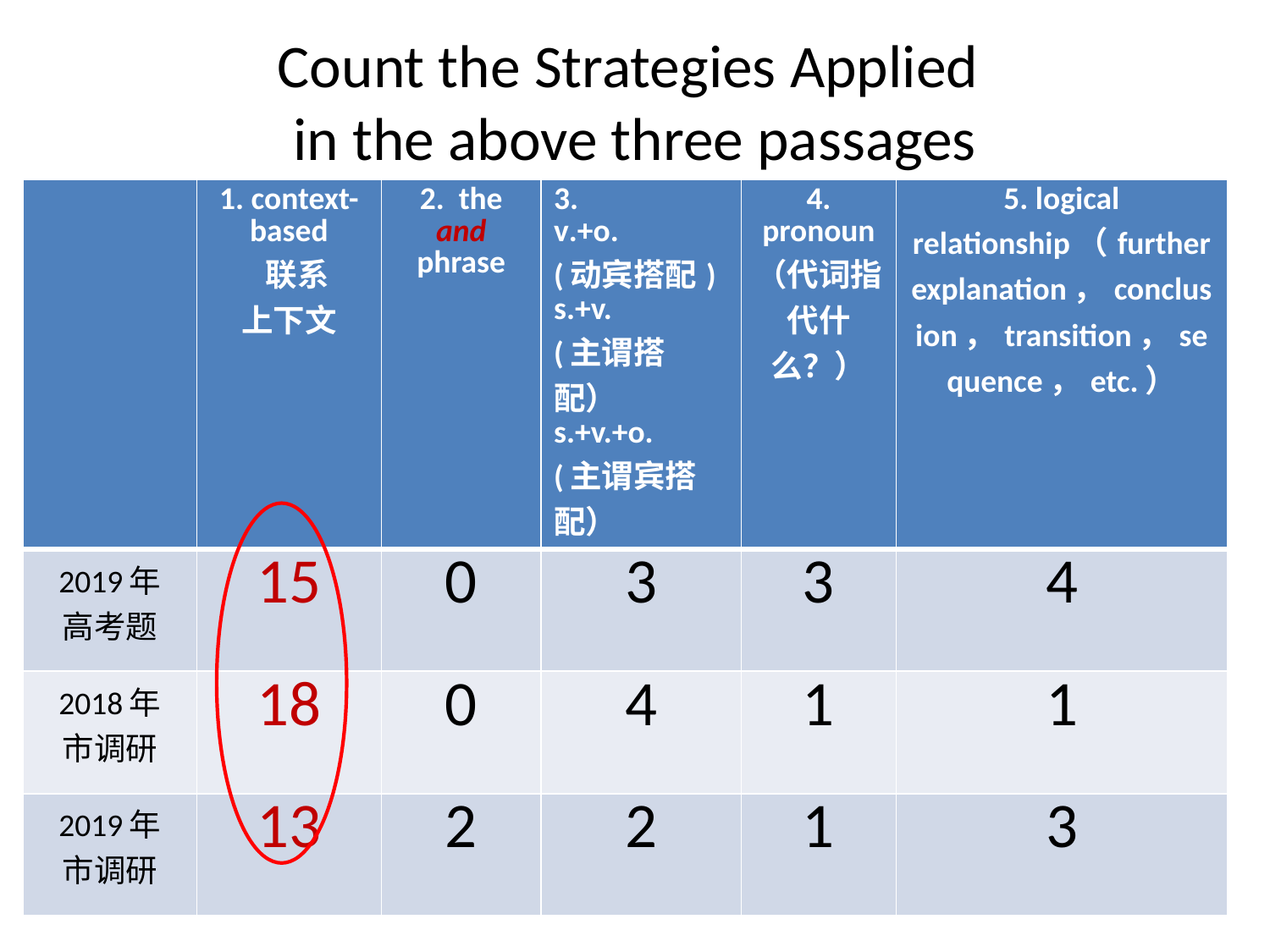

# Count the Strategies Applied in the above three passages
|  | 1. context-based 联系 上下文 | 2. the and phrase | 3. v.+o. (动宾搭配) s.+v. (主谓搭配） s.+v.+o. (主谓宾搭配） | 4. pronoun （代词指代什么？） | 5. logical relationship（further explanation，conclusion，transition，sequence，etc.） |
| --- | --- | --- | --- | --- | --- |
| 2019年 高考题 | 15 | 0 | 3 | 3 | 4 |
| 2018年 市调研 | 18 | 0 | 4 | 1 | 1 |
| 2019年 市调研 | 13 | 2 | 2 | 1 | 3 |